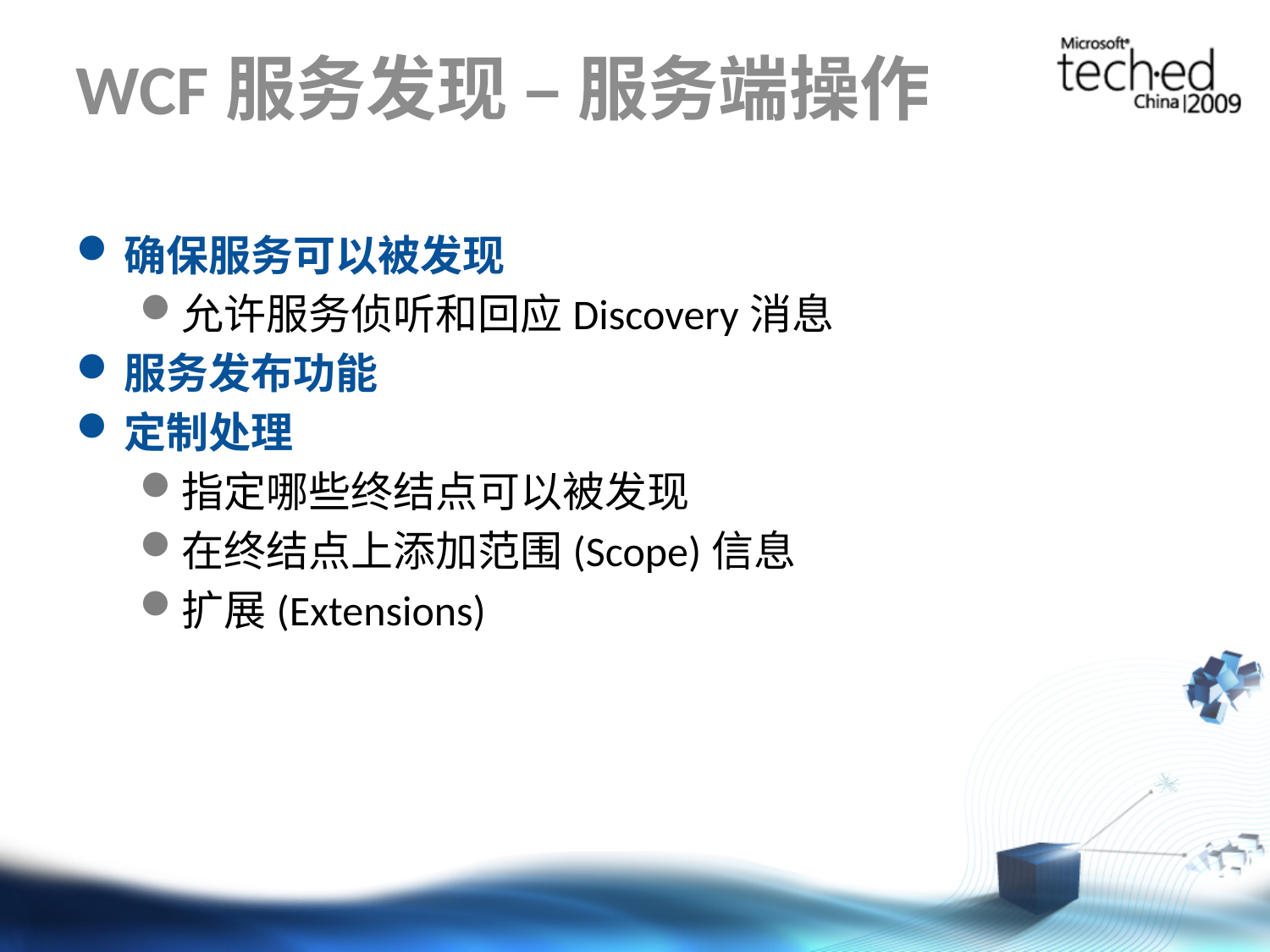

# WCF服务发现 – 服务端操作
确保服务可以被发现
允许服务侦听和回应Discovery消息
服务发布功能
定制处理
指定哪些终结点可以被发现
在终结点上添加范围(Scope)信息
扩展(Extensions)